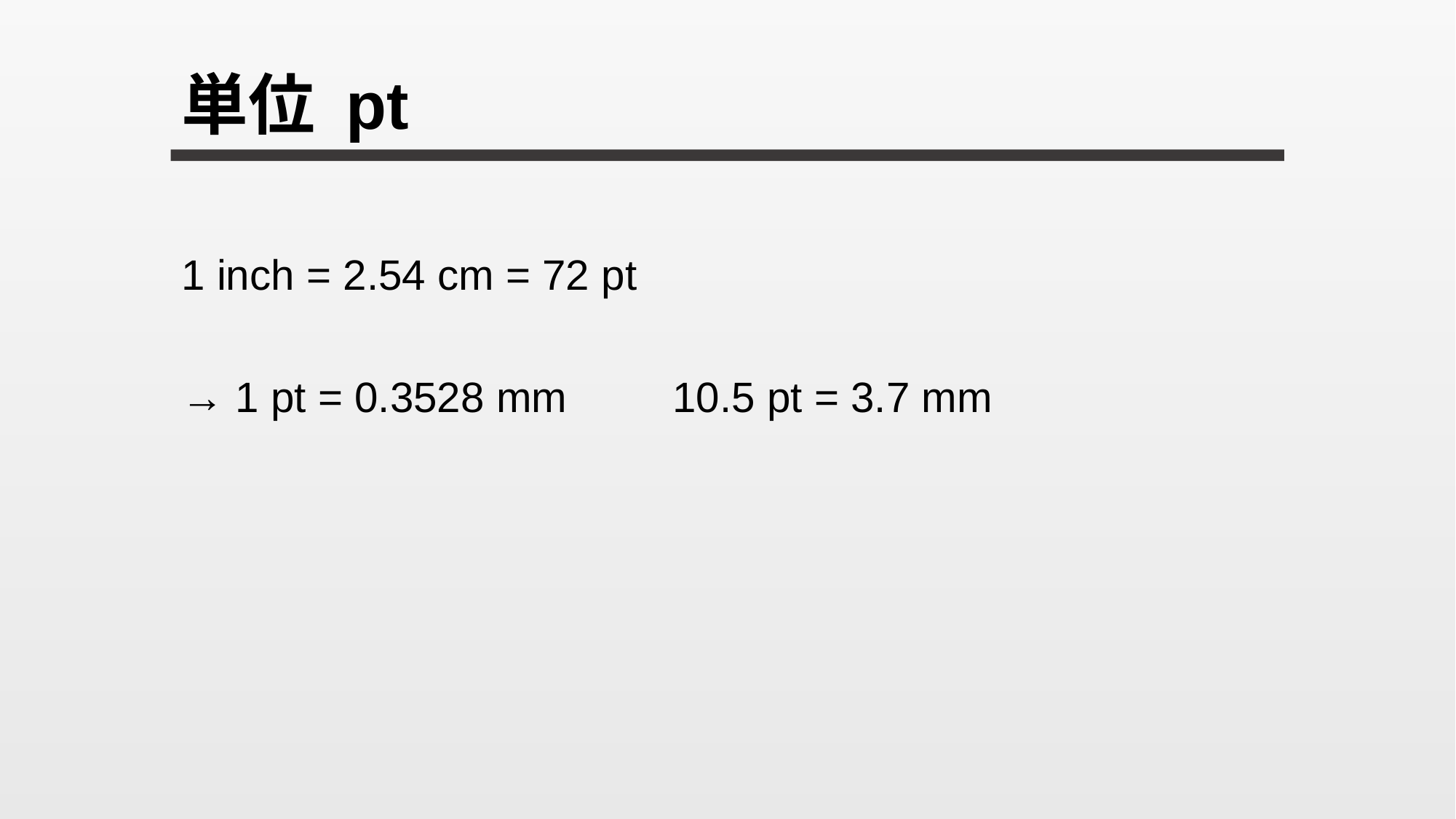

# 単位 pt
1 inch = 2.54 cm = 72 pt

→ 1 pt = 0.3528 mm　　10.5 pt = 3.7 mm